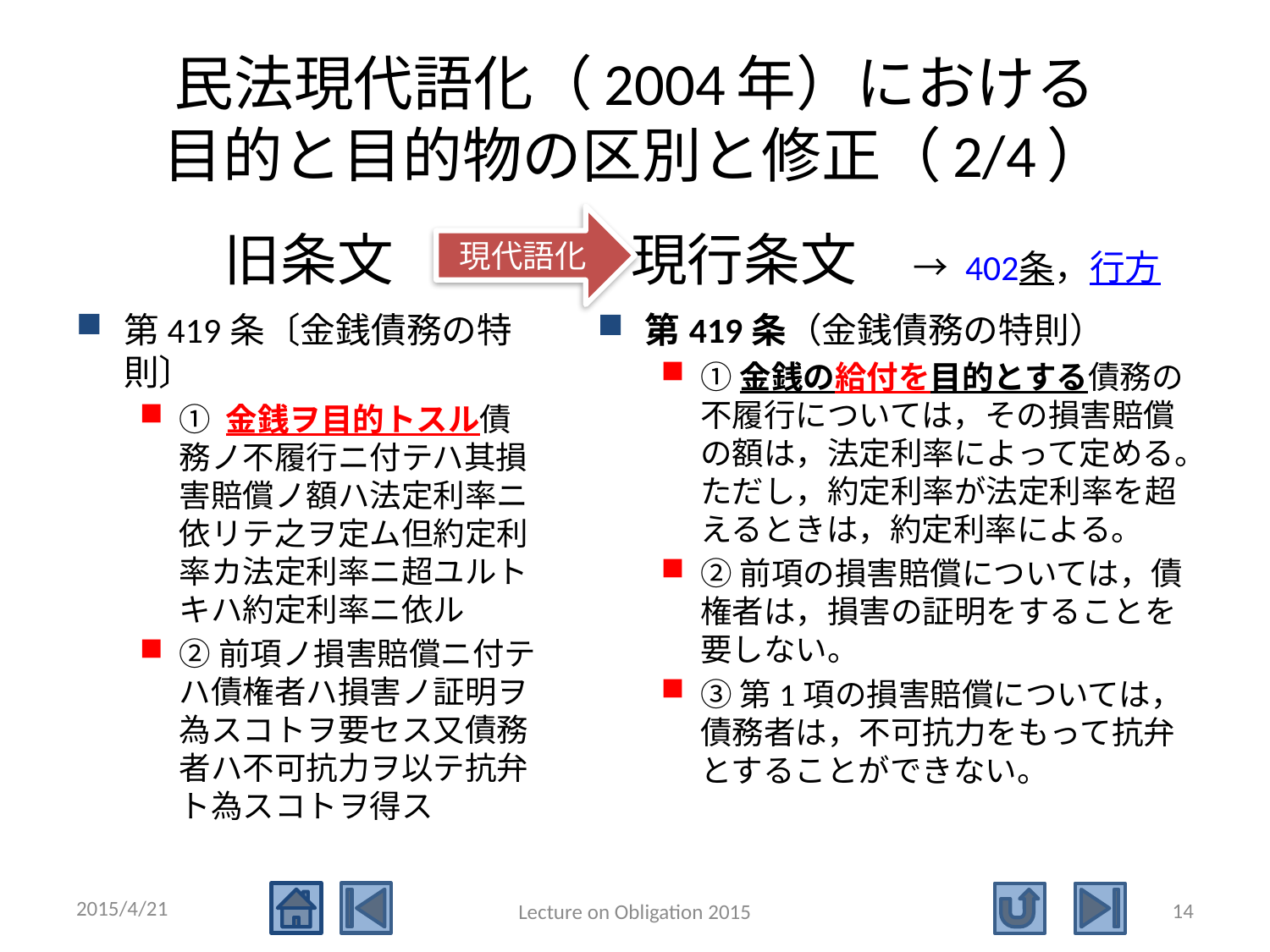

# 民法現代語化（2004年）における 目的と目的物の区別と修正（2/4）
現代語化
旧条文
現行条文　→ 402条，行方
第419条〔金銭債務の特則〕
① 金銭ヲ目的トスル債務ノ不履行ニ付テハ其損害賠償ノ額ハ法定利率ニ依リテ之ヲ定ム但約定利率カ法定利率ニ超ユルトキハ約定利率ニ依ル
②前項ノ損害賠償ニ付テハ債権者ハ損害ノ証明ヲ為スコトヲ要セス又債務者ハ不可抗力ヲ以テ抗弁ト為スコトヲ得ス
第419条（金銭債務の特則）
①金銭の給付を目的とする債務の不履行については，その損害賠償の額は，法定利率によって定める。ただし，約定利率が法定利率を超えるときは，約定利率による。
②前項の損害賠償については，債権者は，損害の証明をすることを要しない。
③第1項の損害賠償については，債務者は，不可抗力をもって抗弁とすることができない。
2015/4/21
14
Lecture on Obligation 2015